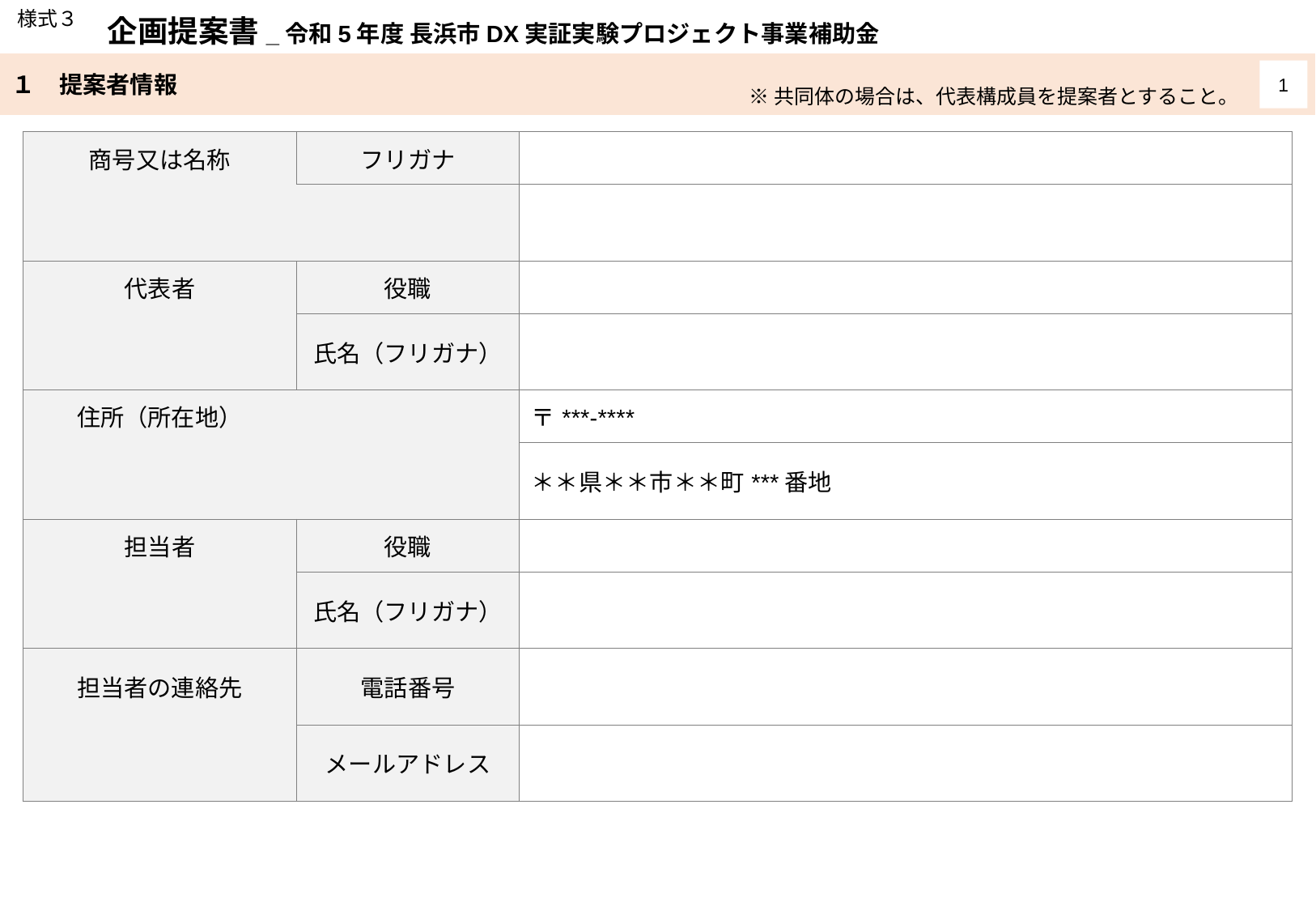

様式３
企画提案書_令和5年度 長浜市DX実証実験プロジェクト事業補助金
１　提案者情報
1
※共同体の場合は、代表構成員を提案者とすること。
| 商号又は名称 | フリガナ |  |
| --- | --- | --- |
|  |  |  |
| 代表者 | 役職 |  |
|  | 氏名（フリガナ） |  |
| 住所（所在地） |  | 〒\*\*\*-\*\*\*\* |
|  |  | ＊＊県＊＊市＊＊町\*\*\*番地 |
| 担当者 | 役職 |  |
|  | 氏名（フリガナ） |  |
| 担当者の連絡先 | 電話番号 |  |
|  | メールアドレス |  |